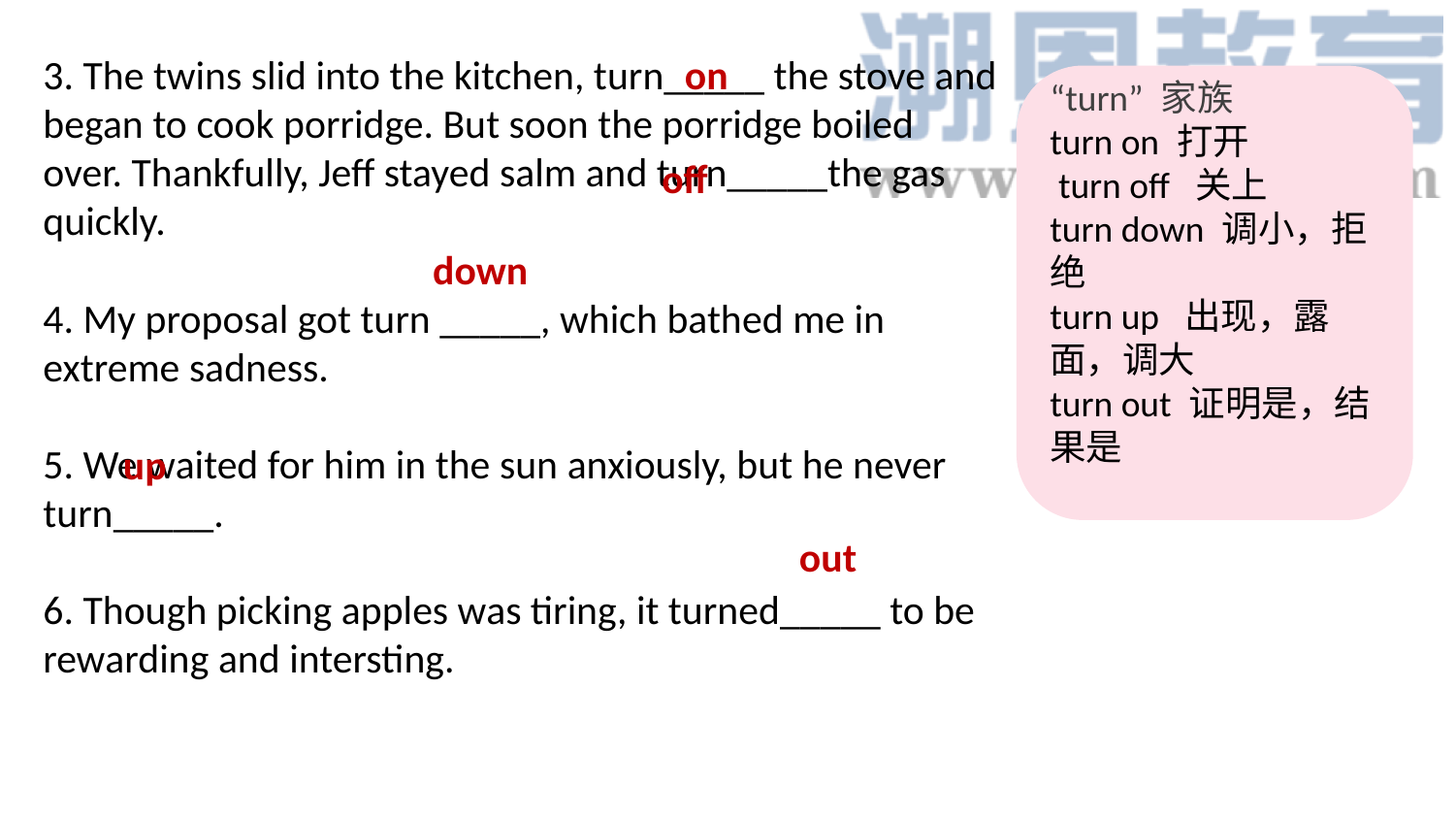

3. The twins slid into the kitchen, turn_____ the stove and began to cook porridge. But soon the porridge boiled over. Thankfully, Jeff stayed salm and turn_____the gas quickly.

4. My proposal got turn _____, which bathed me in extreme sadness.

5. We waited for him in the sun anxiously, but he never turn_____.

6. Though picking apples was tiring, it turned_____ to be rewarding and intersting.
on

“turn” 家族
turn on 打开
 turn off  关上
turn down 调小，拒绝
turn up  出现，露面，调大
turn out 证明是，结果是

off
down
up
out